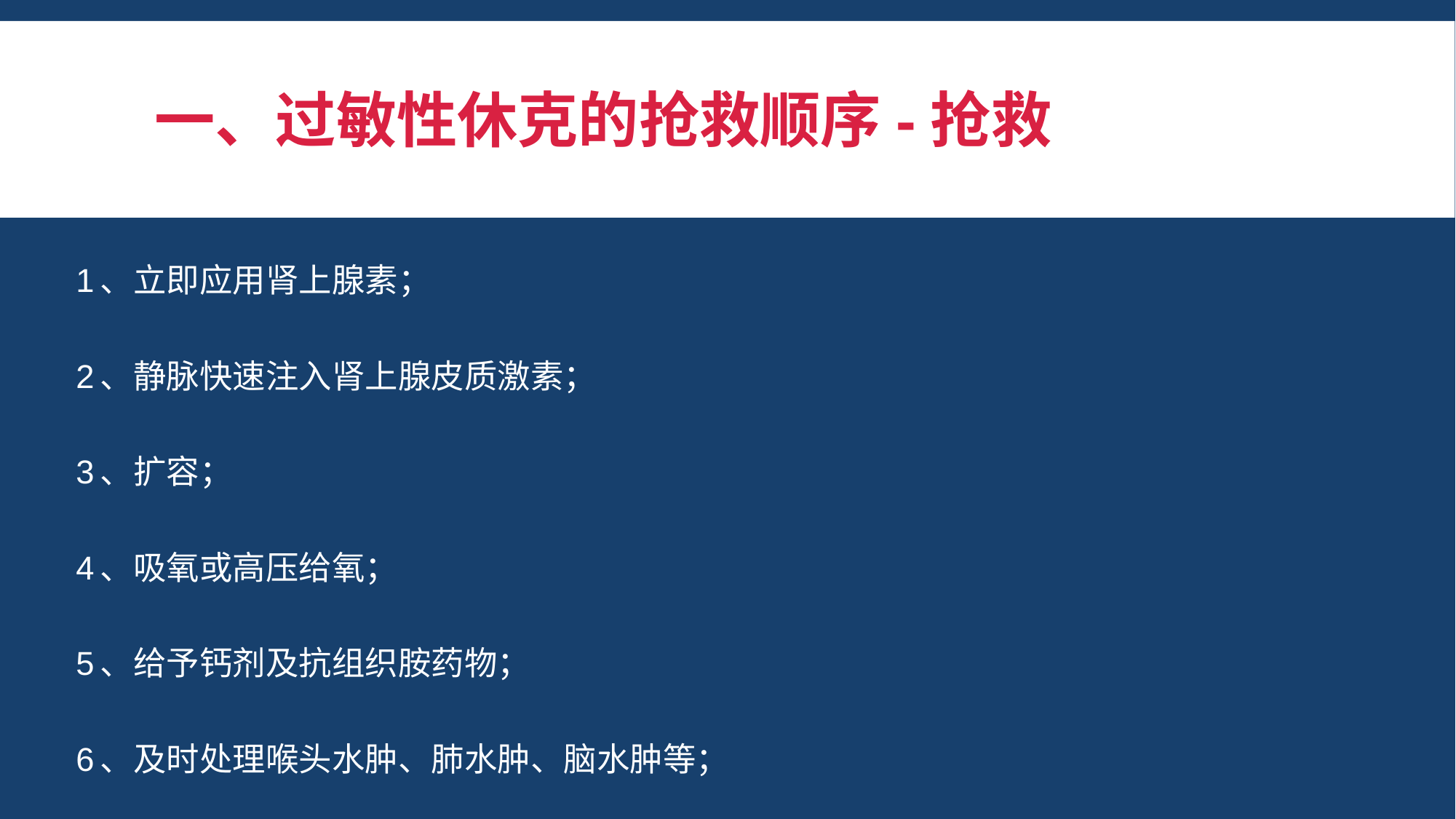

# 一、过敏性休克的抢救顺序-抢救
1、立即应用肾上腺素；
2、静脉快速注入肾上腺皮质激素；
3、扩容；
4、吸氧或高压给氧；
5、给予钙剂及抗组织胺药物；
6、及时处理喉头水肿、肺水肿、脑水肿等；